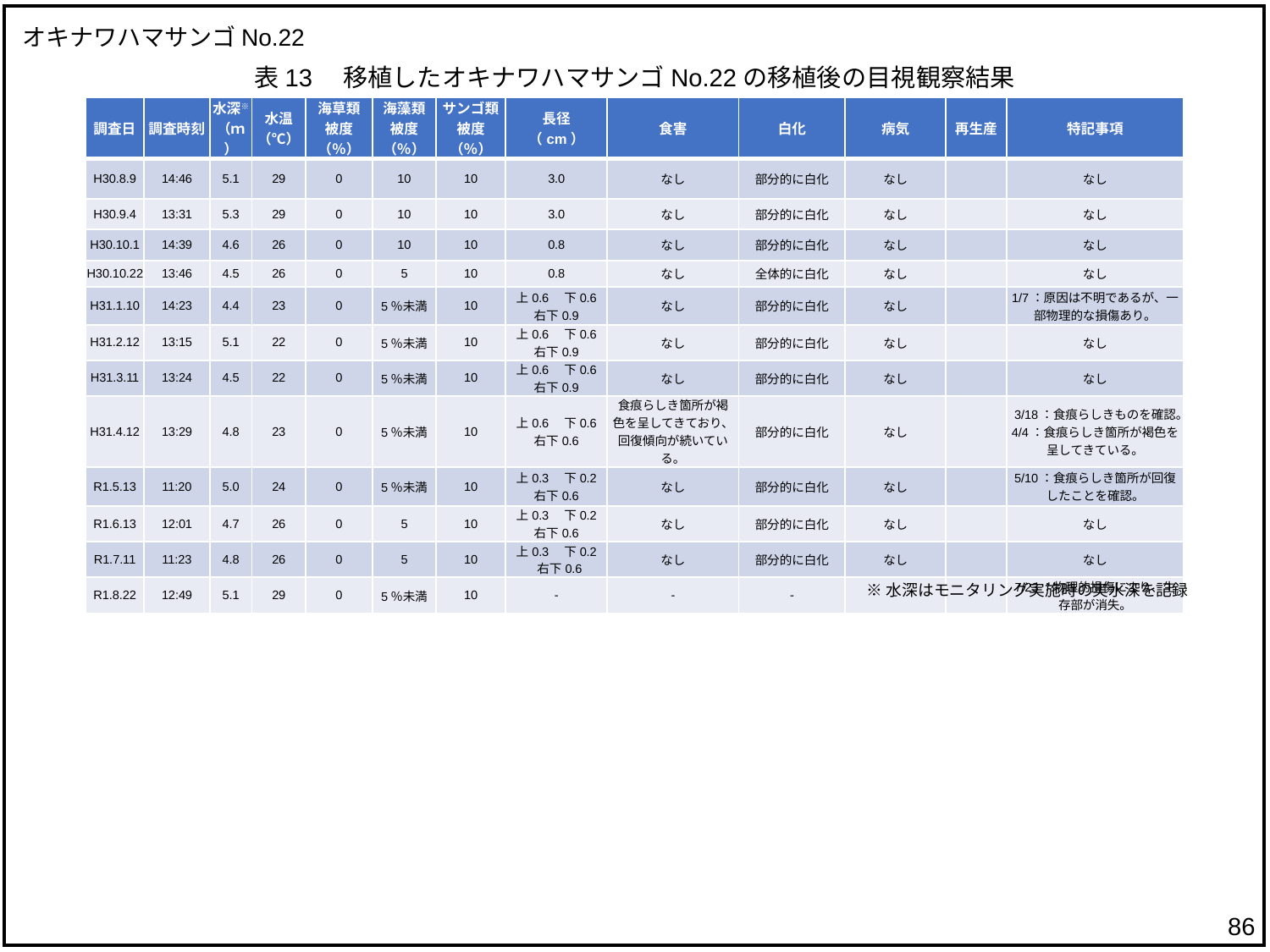

オキナワハマサンゴNo.22
表13　移植したオキナワハマサンゴNo.22の移植後の目視観察結果
| 調査日 | 調査時刻 | 水深※ （ｍ） | 水温 （℃） | 海草類 被度（％） | 海藻類 被度（％） | サンゴ類 被度（％） | 長径 （cm） | 食害 | 白化 | 病気 | 再生産 | 特記事項 |
| --- | --- | --- | --- | --- | --- | --- | --- | --- | --- | --- | --- | --- |
| H30.8.9 | 14:46 | 5.1 | 29 | 0 | 10 | 10 | 3.0 | なし | 部分的に白化 | なし |  | なし |
| H30.9.4 | 13:31 | 5.3 | 29 | 0 | 10 | 10 | 3.0 | なし | 部分的に白化 | なし |  | なし |
| H30.10.1 | 14:39 | 4.6 | 26 | 0 | 10 | 10 | 0.8 | なし | 部分的に白化 | なし |  | なし |
| H30.10.22 | 13:46 | 4.5 | 26 | 0 | 5 | 10 | 0.8 | なし | 全体的に白化 | なし |  | なし |
| H31.1.10 | 14:23 | 4.4 | 23 | 0 | 5％未満 | 10 | 上0.6　下0.6 右下0.9 | なし | 部分的に白化 | なし |  | 1/7：原因は不明であるが、一部物理的な損傷あり。 |
| H31.2.12 | 13:15 | 5.1 | 22 | 0 | 5％未満 | 10 | 上0.6　下0.6 右下0.9 | なし | 部分的に白化 | なし |  | なし |
| H31.3.11 | 13:24 | 4.5 | 22 | 0 | 5％未満 | 10 | 上0.6　下0.6 右下0.9 | なし | 部分的に白化 | なし |  | なし |
| H31.4.12 | 13:29 | 4.8 | 23 | 0 | 5％未満 | 10 | 上0.6　下0.6 右下0.6 | 食痕らしき箇所が褐色を呈してきており、回復傾向が続いている。 | 部分的に白化 | なし |  | 3/18：食痕らしきものを確認。 4/4：食痕らしき箇所が褐色を呈してきている。 |
| R1.5.13 | 11:20 | 5.0 | 24 | 0 | 5％未満 | 10 | 上0.3　下0.2 右下0.6 | なし | 部分的に白化 | なし |  | 5/10：食痕らしき箇所が回復したことを確認。 |
| R1.6.13 | 12:01 | 4.7 | 26 | 0 | 5 | 10 | 上0.3　下0.2 右下0.6 | なし | 部分的に白化 | なし |  | なし |
| R1.7.11 | 11:23 | 4.8 | 26 | 0 | 5 | 10 | 上0.3　下0.2 右下0.6 | なし | 部分的に白化 | なし |  | なし |
| R1.8.22 | 12:49 | 5.1 | 29 | 0 | 5％未満 | 10 | - | - | - | - |  | 7/23：物理的損傷により、生存部が消失。 |
※水深はモニタリング実施時の実水深を記録
86